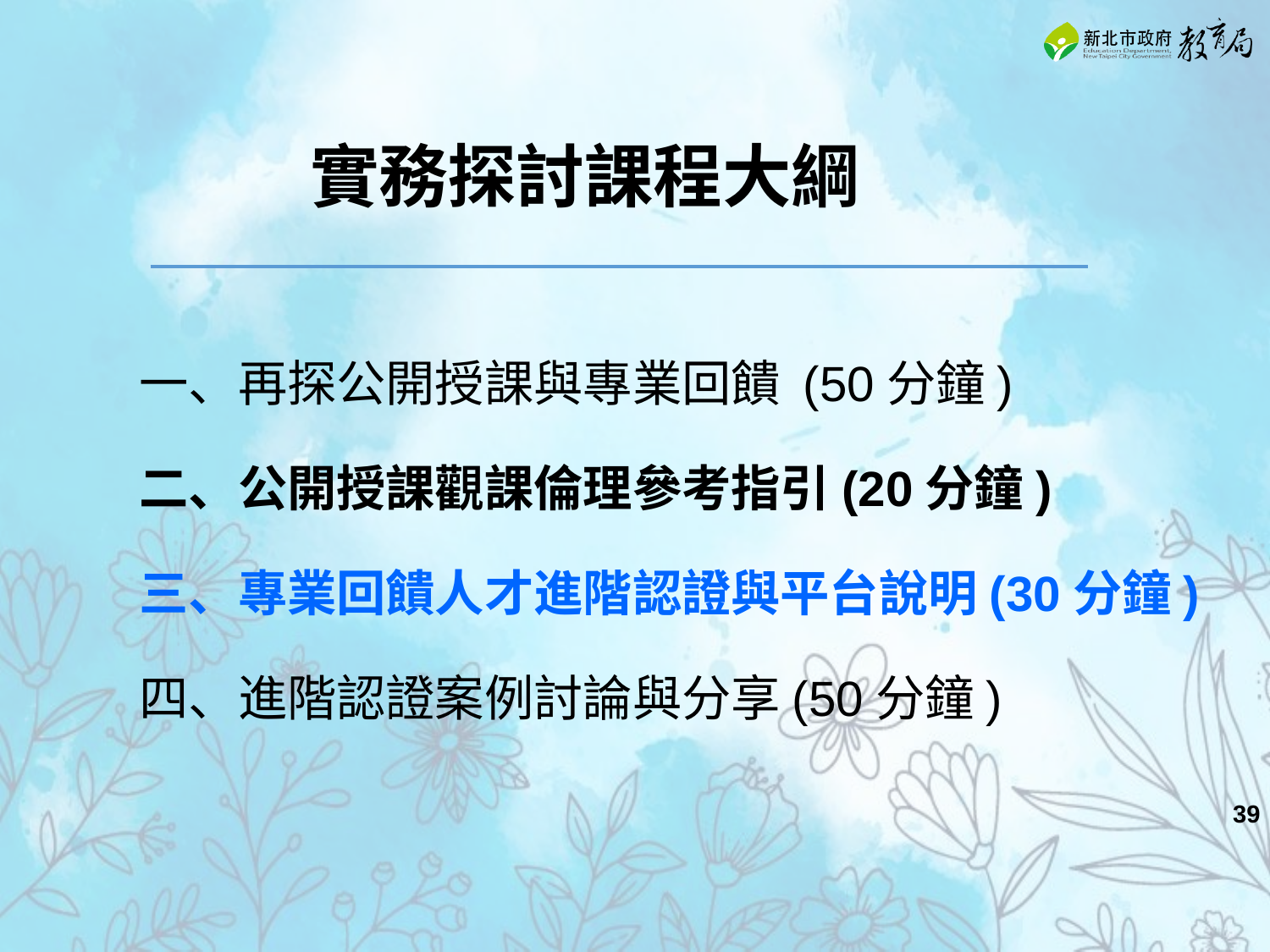

實務探討課程大綱
一、再探公開授課與專業回饋 (50分鐘)
二、公開授課觀課倫理參考指引(20分鐘)
三、專業回饋人才進階認證與平台說明(30分鐘)
四、進階認證案例討論與分享(50分鐘)
39